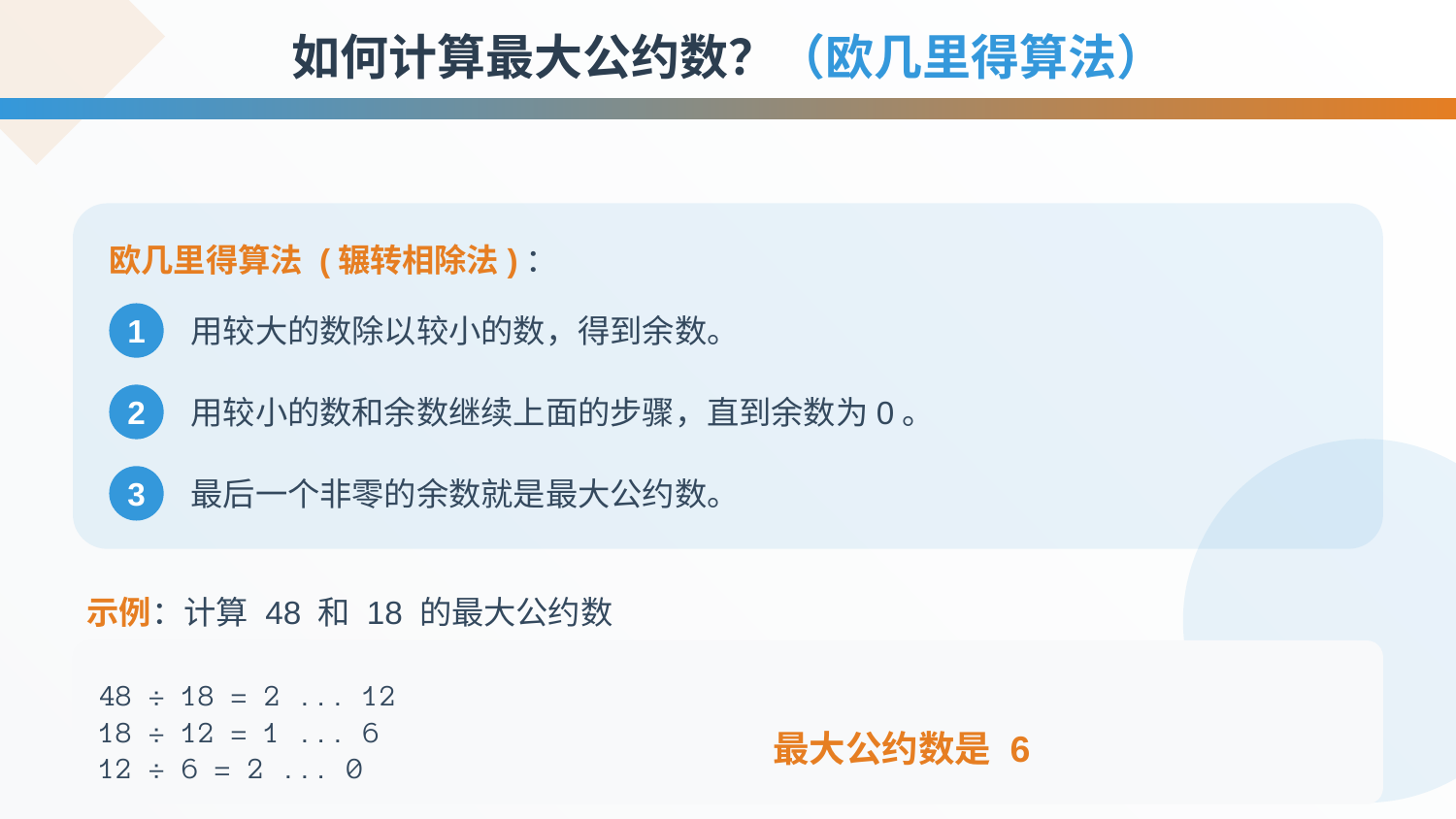

如何计算最大公约数？（欧几里得算法）

欧几里得算法 (辗转相除法)：
1
用较大的数除以较小的数，得到余数。
2
用较小的数和余数继续上面的步骤，直到余数为0。

3
最后一个非零的余数就是最大公约数。
示例：计算 48 和 18 的最大公约数

48 ÷ 18 = 2 ... 12
18 ÷ 12 = 1 ... 6
12 ÷ 6 = 2 ... 0
最大公约数是 6